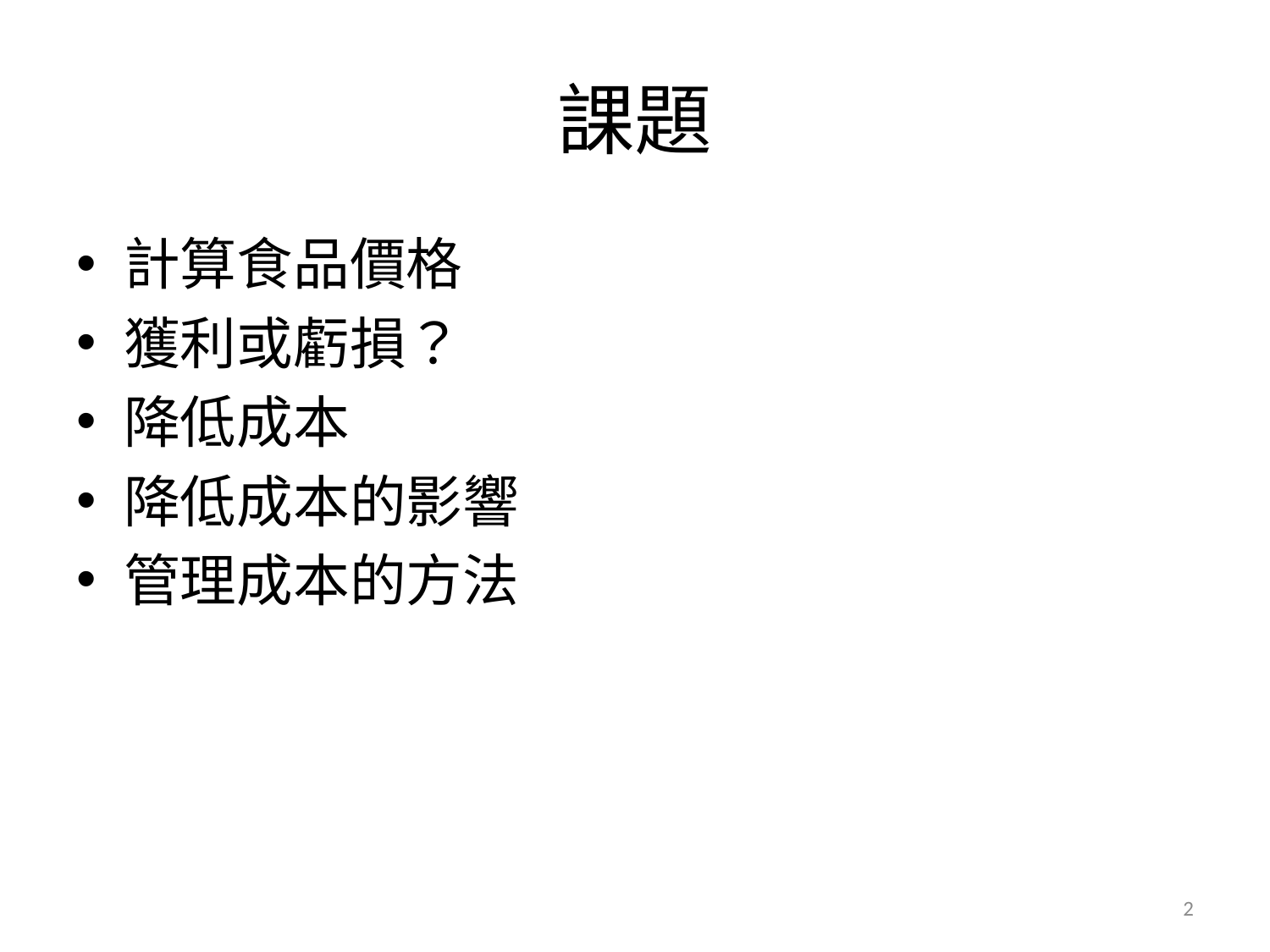

# 課題
計算食品價格
獲利或虧損？
降低成本
降低成本的影響
管理成本的方法
2